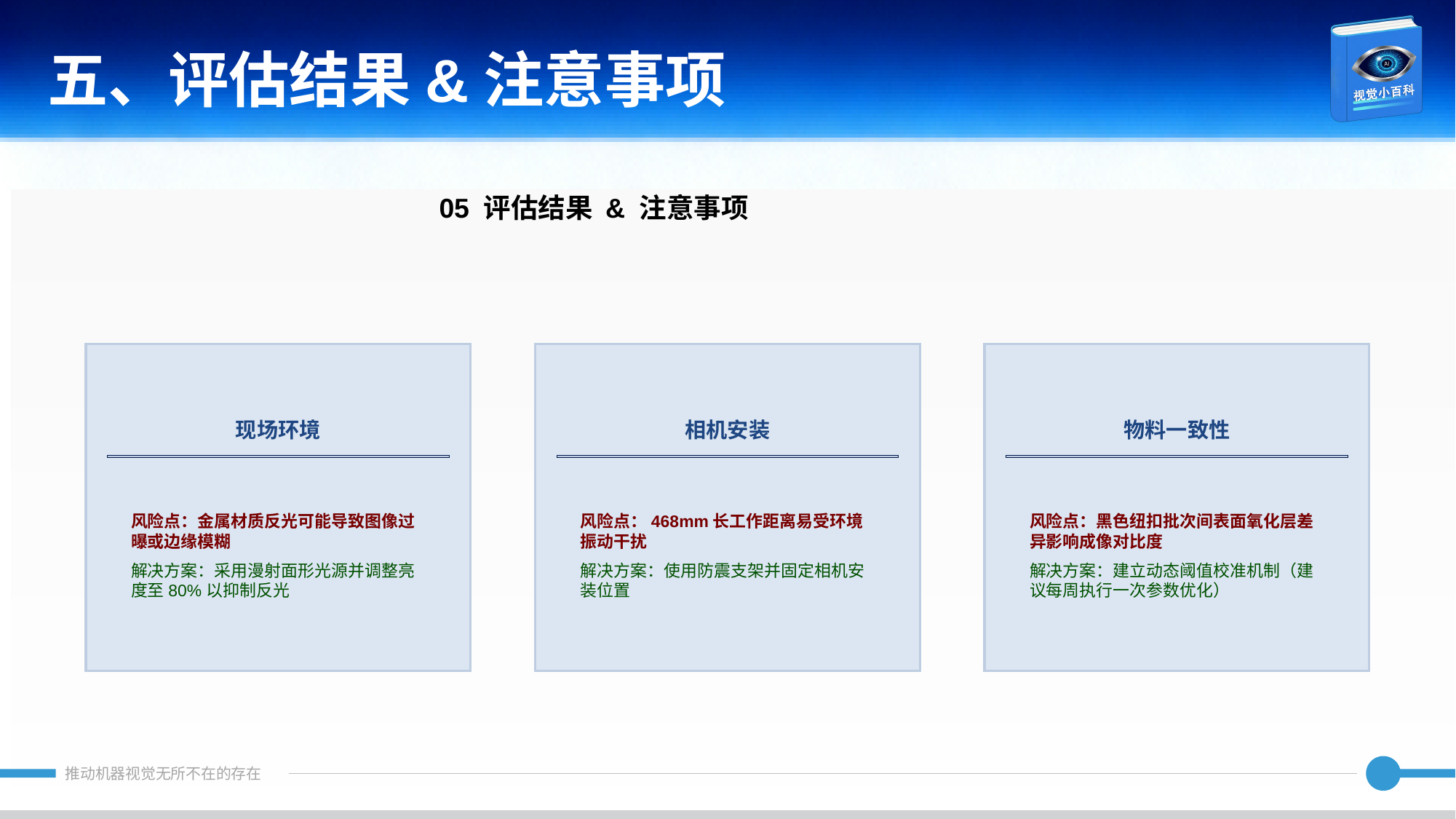

五、评估结果&注意事项

05 评估结果 & 注意事项

现场环境

相机安装

物料一致性

风险点：金属材质反光可能导致图像过曝或边缘模糊
解决方案：采用漫射面形光源并调整亮度至80%以抑制反光

风险点：468mm长工作距离易受环境振动干扰
解决方案：使用防震支架并固定相机安装位置

风险点：黑色纽扣批次间表面氧化层差异影响成像对比度
解决方案：建立动态阈值校准机制（建议每周执行一次参数优化）
10